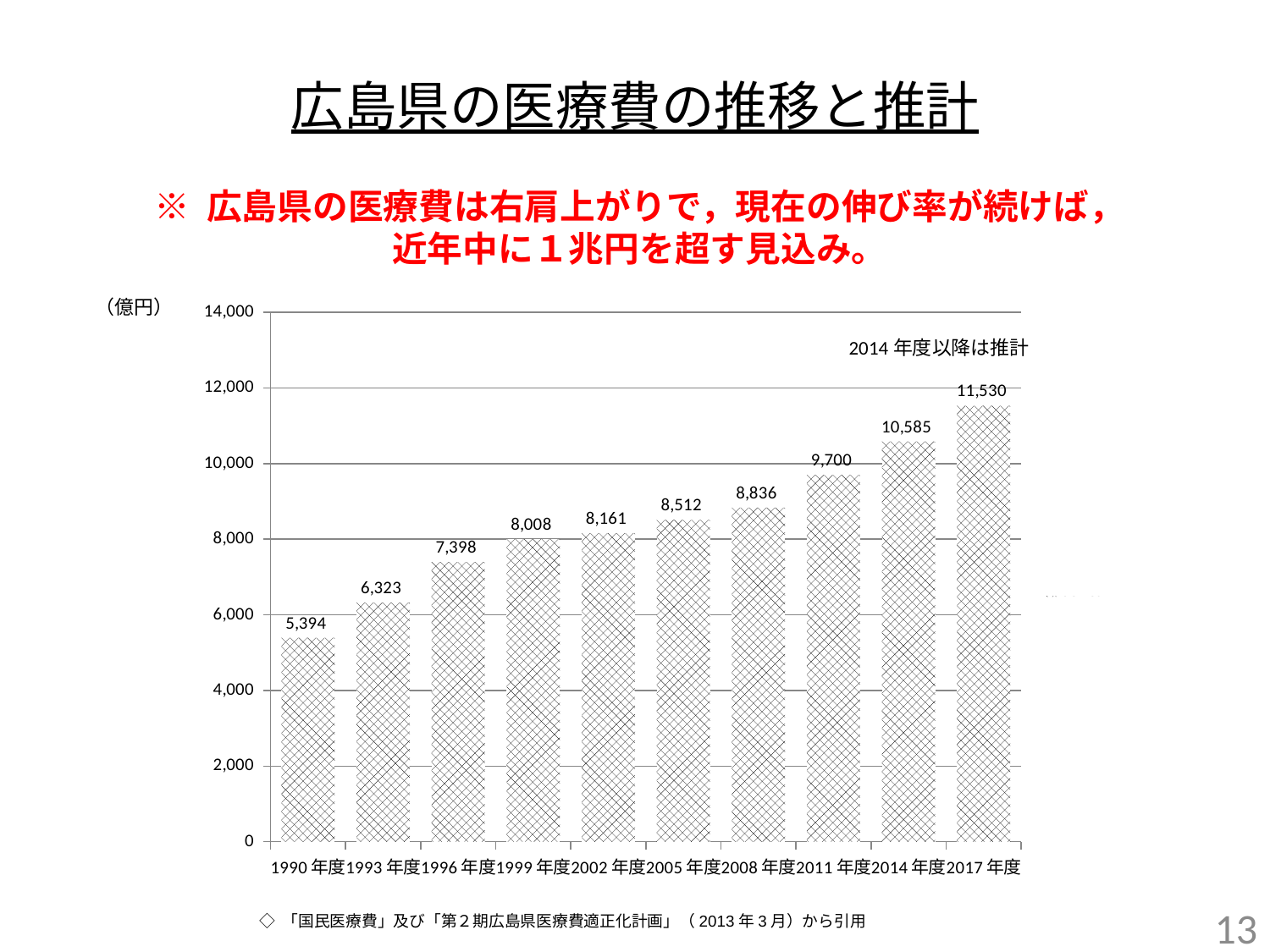

広島県の医療費の推移と推計
※ 広島県の医療費は右肩上がりで，現在の伸び率が続けば，
近年中に１兆円を超す見込み。
（億円）

### Chart

| Category |  |
|---|---|
| 1990年度 | 5394.0 |
| 1993年度 | 6323.0 |
| 1996年度 | 7398.0 |
| 1999年度 | 8008.0 |
| 2002年度 | 8161.0 |
| 2005年度 | 8512.0 |
| 2008年度 | 8836.0 |
| 2011年度 | 9700.0 |
| 2014年度 | 10585.0 |
| 2017年度 | 11530.0 |
2014年度以降は推計

13
◇ 「国民医療費」及び「第２期広島県医療費適正化計画」（2013年3月）から引用